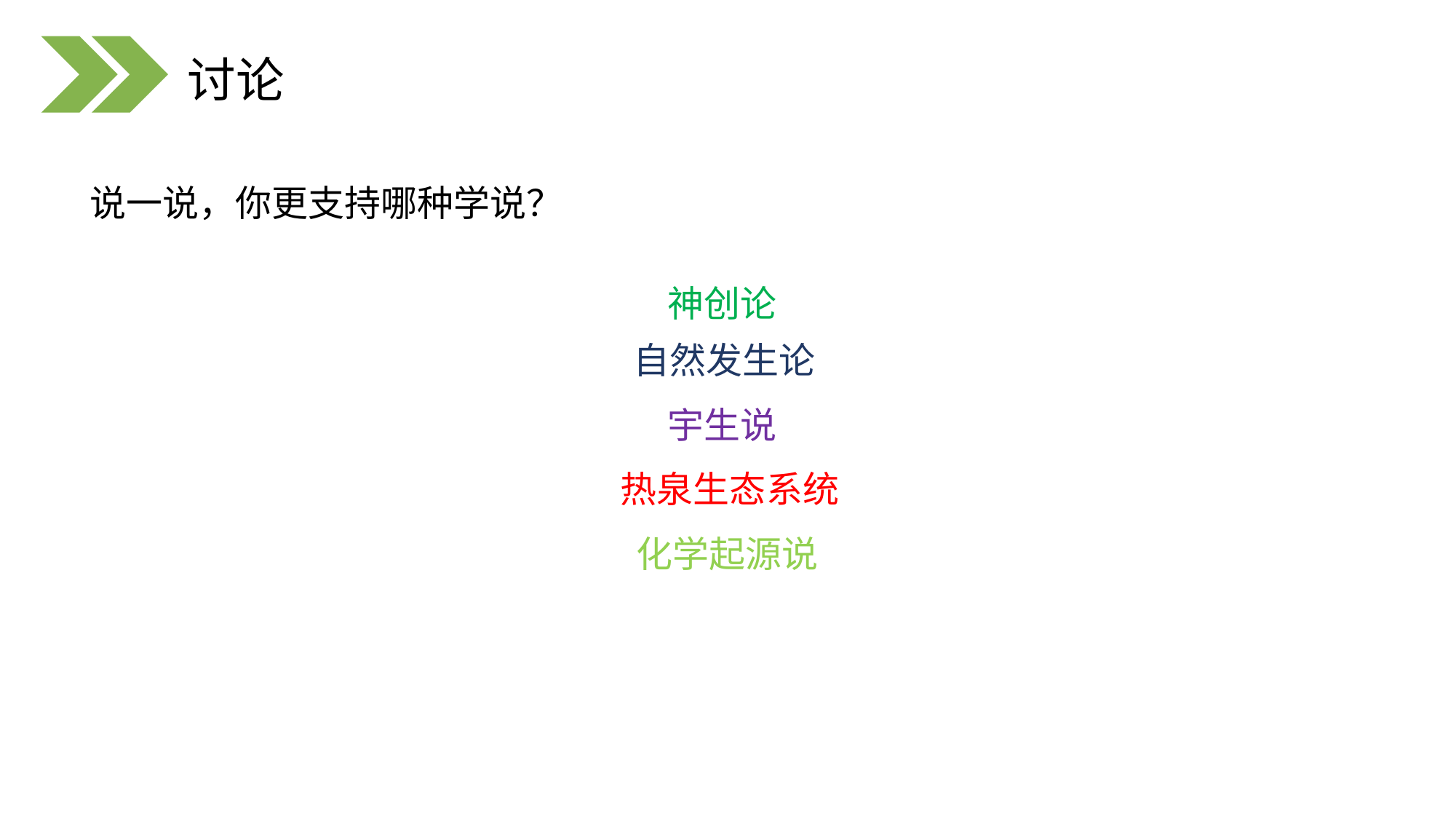

讨论
说一说，你更支持哪种学说？
神创论

自然发生论
宇生说
热泉生态系统
化学起源说